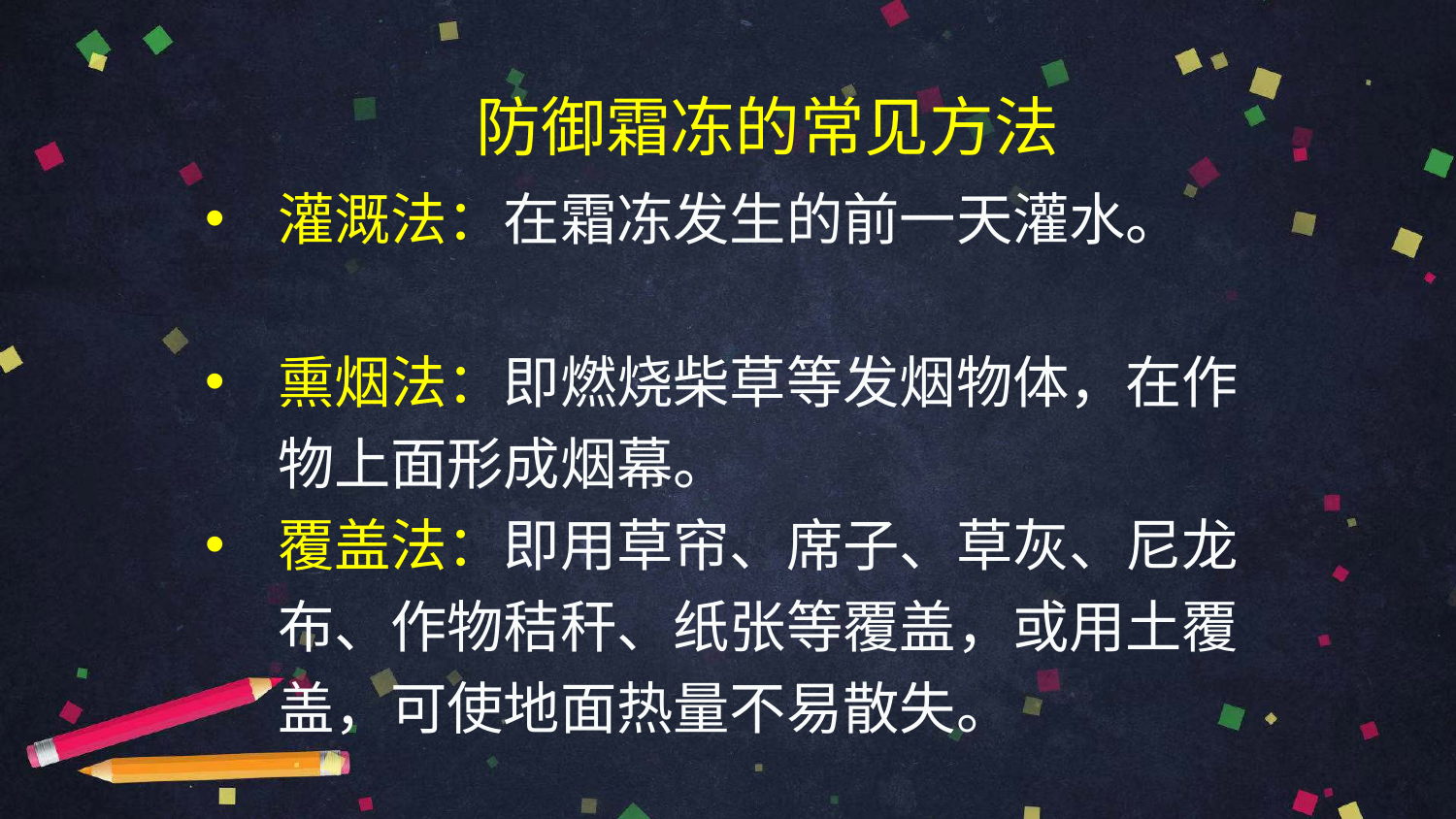

灌溉法：在霜冻发生的前一天灌水，保温效果较好。原理是：灌水后土壤中的水分含量高，气体少，土壤热容量大，土壤升、降温幅度小，发生霜冻后危害小。而不灌水的土壤中的水分含量低，气体多，土壤热容量小，故此土壤升、降温幅度大，发生霜冻后危害大。据试验，灌水后的作物叶面温度在夜间可比不灌水的作物叶面温度高1℃至2℃。
　　熏烟法：即燃烧柴草等发烟物体，在作物上面形成烟幕，使降温慢，并能增加株间温度。一般熏烟能达到增温0.5℃至2℃的效果。
　　覆盖法：即用草帘、席子、草灰、尼龙布、作物秸秆、纸张等覆盖，或用土覆盖，可使地面热量不易散失。
防御霜冻的常见方法
灌溉法：在霜冻发生的前一天灌水。
熏烟法：即燃烧柴草等发烟物体，在作物上面形成烟幕。
覆盖法：即用草帘、席子、草灰、尼龙布、作物秸秆、纸张等覆盖，或用土覆盖，可使地面热量不易散失。